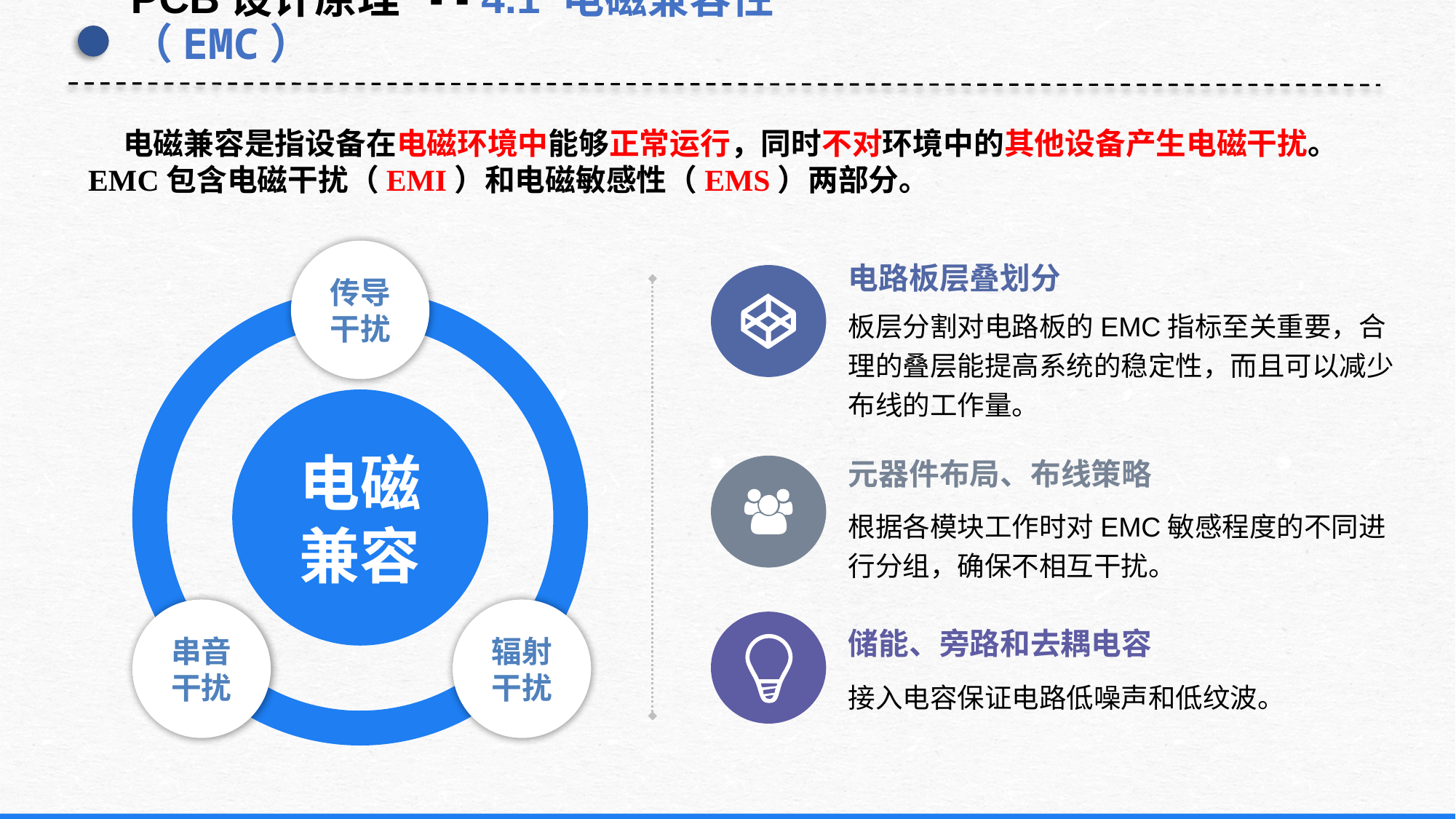

PCB设计原理  - - 4.1 电磁兼容性（EMC）

    电磁兼容是指设备在电磁环境中能够正常运行，同时不对环境中的其他设备产生电磁干扰。EMC包含电磁干扰（EMI）和电磁敏感性（EMS）两部分。
传导干扰

电磁兼容
串音干扰
辐射干扰
电路板层叠划分

板层分割对电路板的EMC指标至关重要，合理的叠层能提高系统的稳定性，而且可以减少布线的工作量。

元器件布局、布线策略

根据各模块工作时对EMC敏感程度的不同进行分组，确保不相互干扰。

储能、旁路和去耦电容

接入电容保证电路低噪声和低纹波。